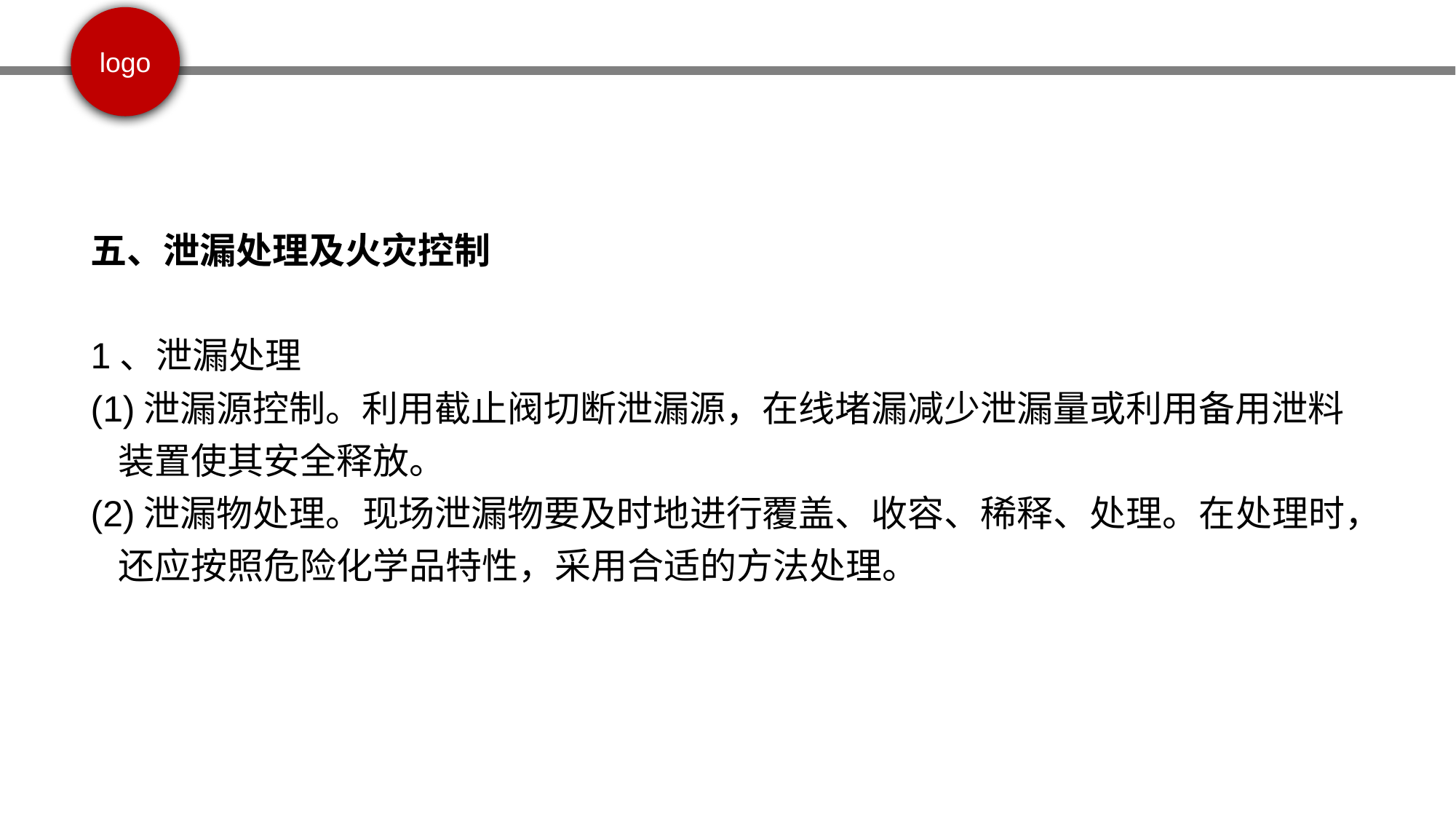

五、泄漏处理及火灾控制

1、泄漏处理
(1)泄漏源控制。利用截止阀切断泄漏源，在线堵漏减少泄漏量或利用备用泄料装置使其安全释放。
(2)泄漏物处理。现场泄漏物要及时地进行覆盖、收容、稀释、处理。在处理时，还应按照危险化学品特性，采用合适的方法处理。